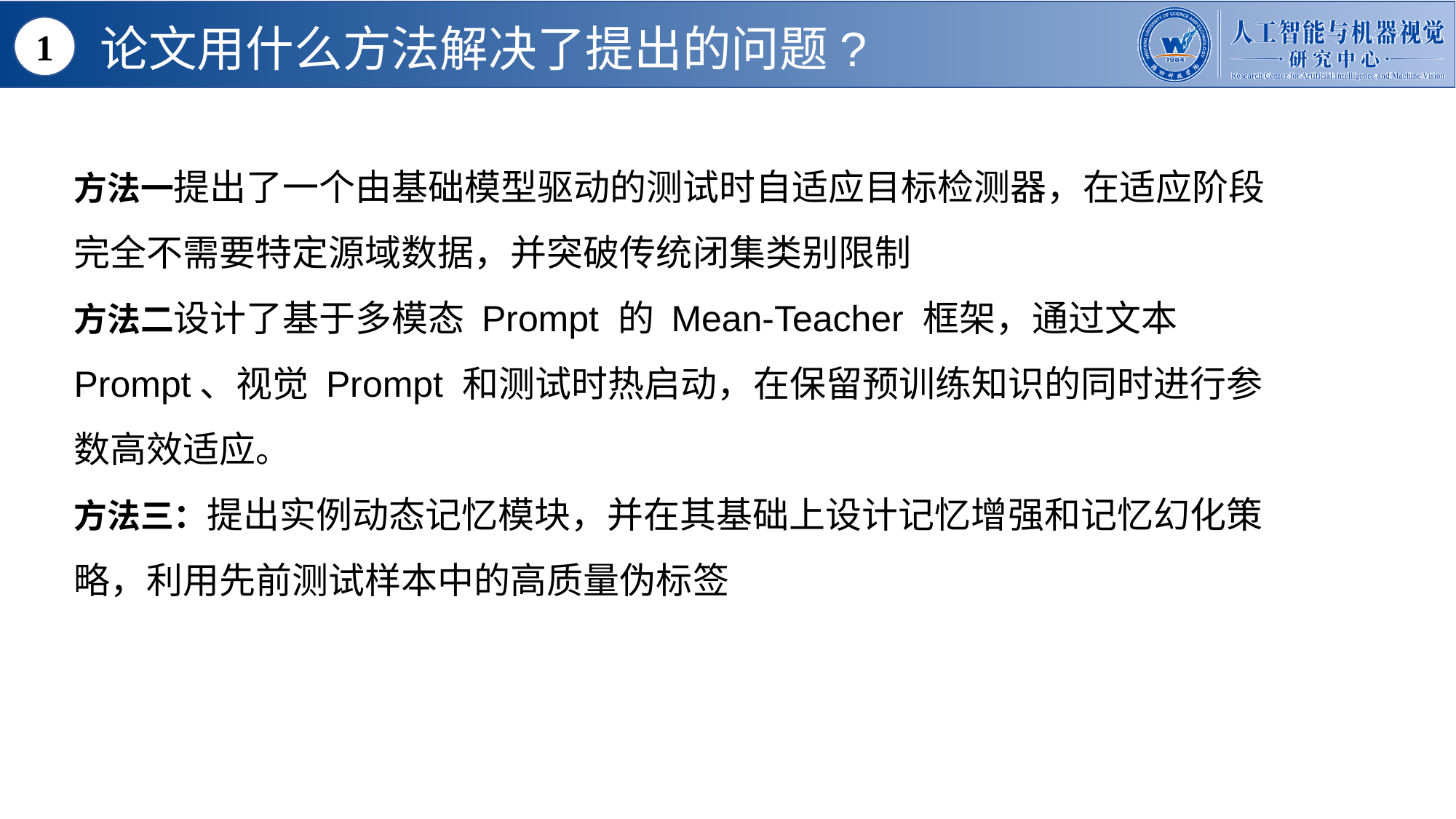

论文用什么方法解决了提出的问题?
1
方法一提出了一个由基础模型驱动的测试时自适应目标检测器，在适应阶段完全不需要特定源域数据，并突破传统闭集类别限制
方法二设计了基于多模态 Prompt 的 Mean-Teacher 框架，通过文本 Prompt、视觉 Prompt 和测试时热启动，在保留预训练知识的同时进行参数高效适应。
方法三：提出实例动态记忆模块，并在其基础上设计记忆增强和记忆幻化策略，利用先前测试样本中的高质量伪标签

7